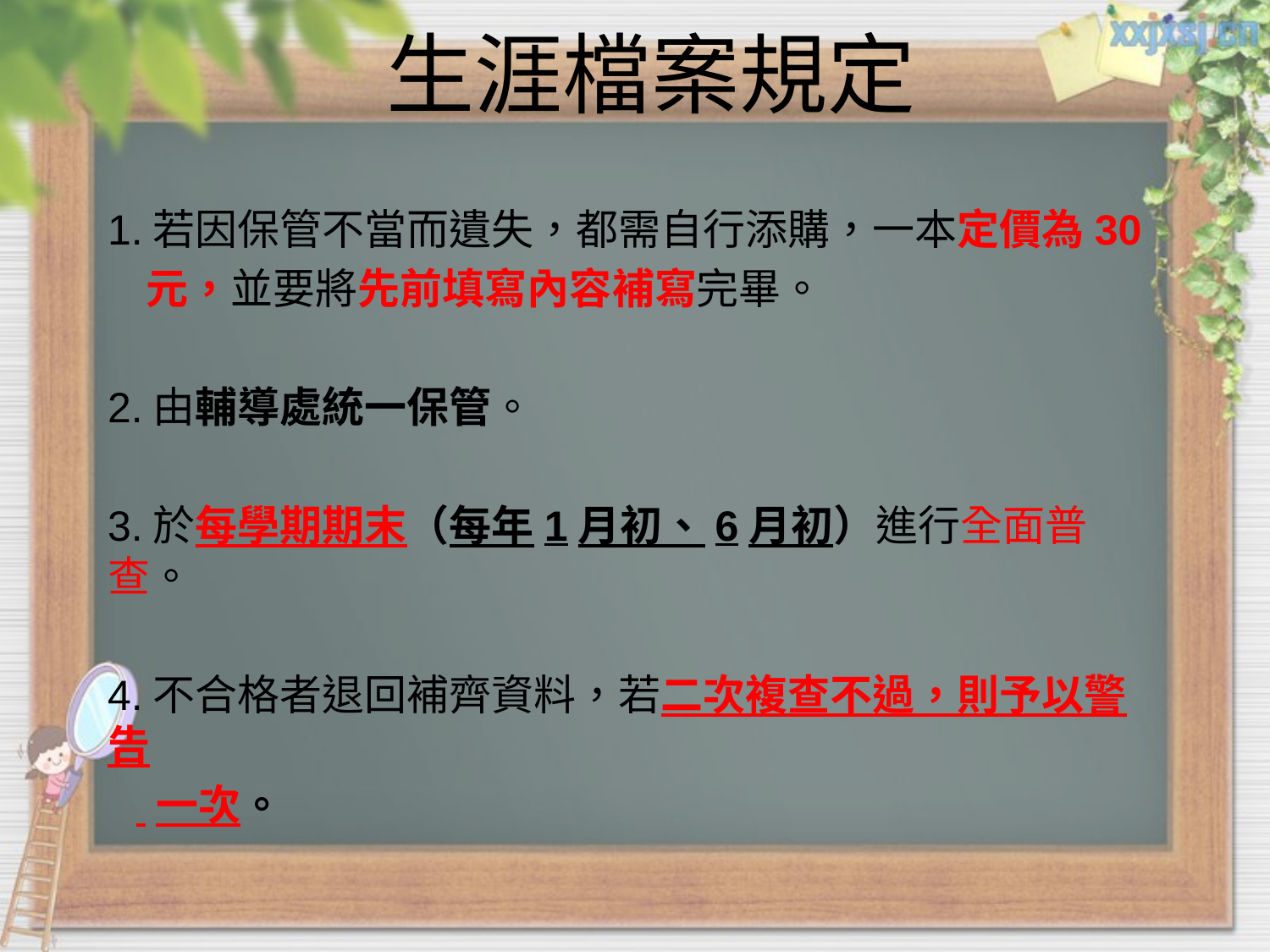

# 生涯檔案規定
1.若因保管不當而遺失，都需自行添購，一本定價為30
   元，並要將先前填寫內容補寫完畢。

2.由輔導處統一保管。

3.於每學期期末（每年1月初、6月初）進行全面普查。

4.不合格者退回補齊資料，若二次複查不過，則予以警告
    一次。